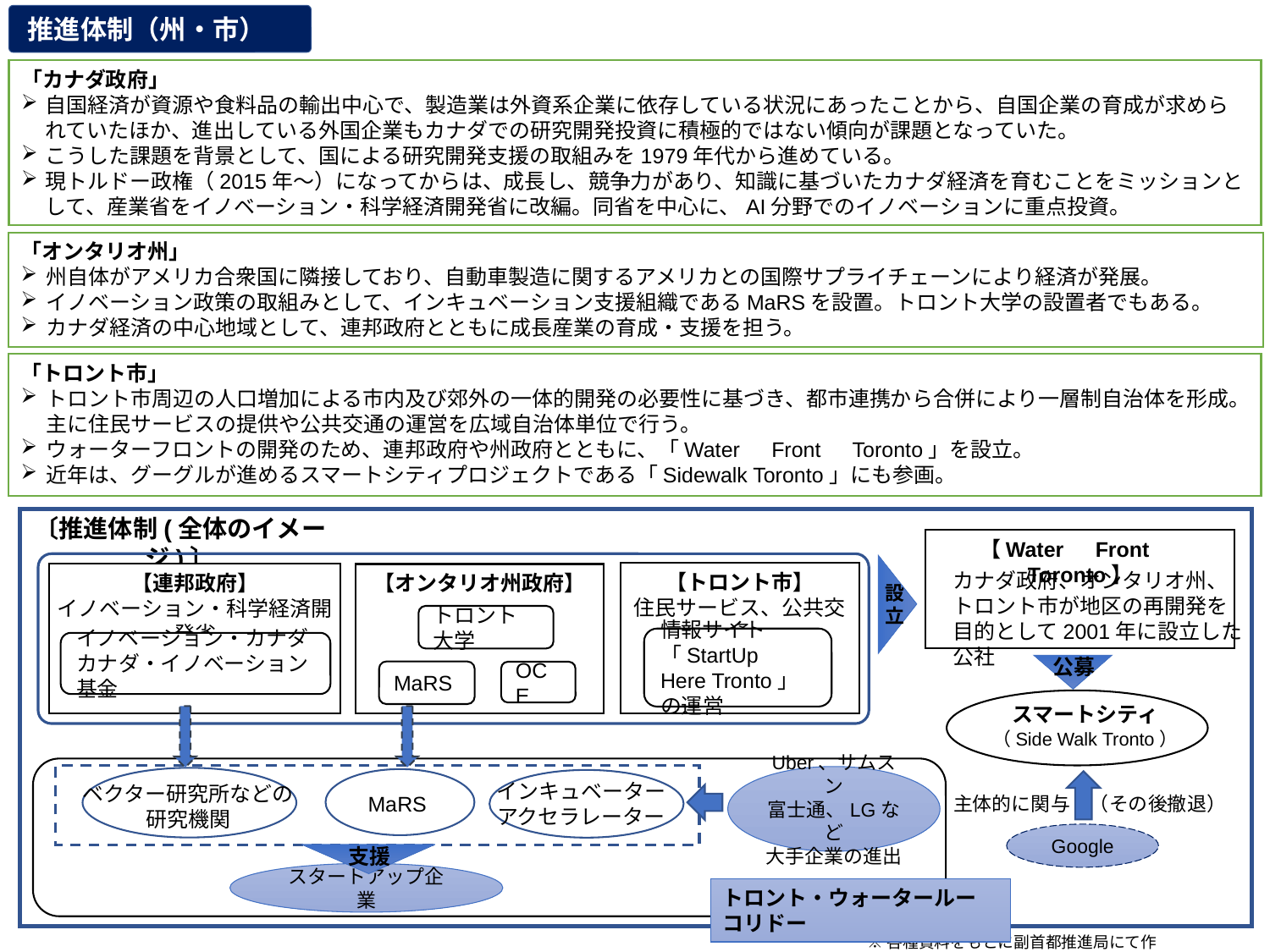

推進体制（州・市）
「カナダ政府」
自国経済が資源や食料品の輸出中心で、製造業は外資系企業に依存している状況にあったことから、自国企業の育成が求められていたほか、進出している外国企業もカナダでの研究開発投資に積極的ではない傾向が課題となっていた。
こうした課題を背景として、国による研究開発支援の取組みを1979年代から進めている。
現トルドー政権（2015年～）になってからは、成長し、競争力があり、知識に基づいたカナダ経済を育むことをミッションとして、産業省をイノベーション・科学経済開発省に改編。同省を中心に、AI分野でのイノベーションに重点投資。
「オンタリオ州」
州自体がアメリカ合衆国に隣接しており、自動車製造に関するアメリカとの国際サプライチェーンにより経済が発展。
イノベーション政策の取組みとして、インキュベーション支援組織であるMaRSを設置。トロント大学の設置者でもある。
カナダ経済の中心地域として、連邦政府とともに成長産業の育成・支援を担う。
「トロント市」
トロント市周辺の人口増加による市内及び郊外の一体的開発の必要性に基づき、都市連携から合併により一層制自治体を形成。主に住民サービスの提供や公共交通の運営を広域自治体単位で行う。
ウォーターフロントの開発のため、連邦政府や州政府とともに、「Water　Front　Toronto」を設立。
近年は、グーグルが進めるスマートシティプロジェクトである「Sidewalk Toronto」にも参画。

〔推進体制(全体のイメージ)〕

【Water　Front　Toronto】

【トロント市】
住民サービス、公共交通
【連邦政府】
イノベーション・科学経済開発省
【オンタリオ州政府】
トロント大学
イノベーション・カナダ
カナダ・イノベーション基金
カナダ政府、オンタリオ州、トロント市が地区の再開発を目的として2001年に設立した公社
設立
情報サイト
「StartUp　Here Tronto」の運営
公募

MaRS
OCE

スマートシティ
（Side Walk Tronto）

Uber、サムスン
富士通、LGなど
大手企業の進出

インキュベーター
アクセラレーター
ベクター研究所などの
研究機関
MaRS

主体的に関与　（その後撤退）
Google
支援

スタートアップ企業
トロント・ウォータールーコリドー
※各種資料をもとに副首都推進局にて作成